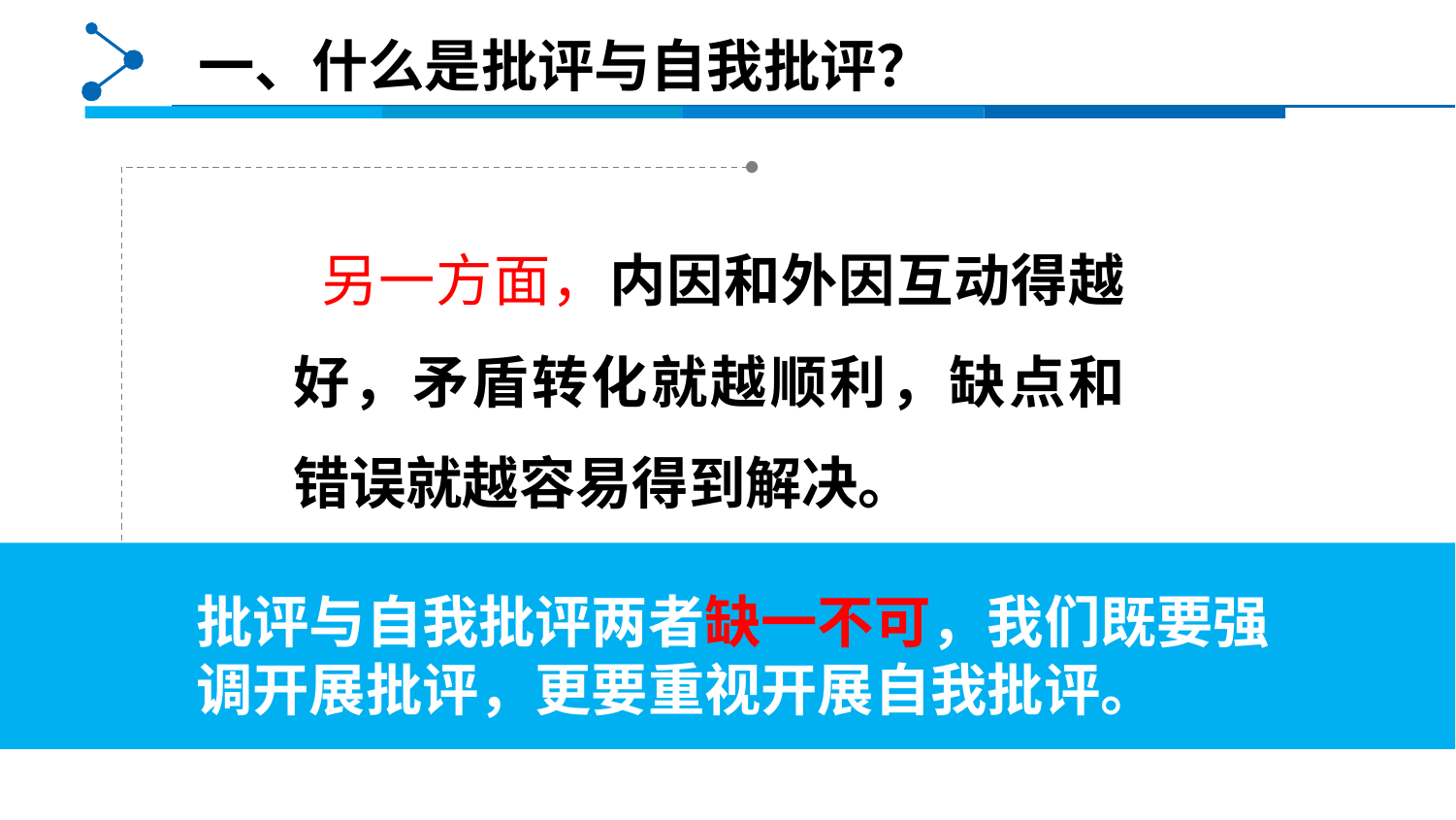

一、什么是批评与自我批评？

 另一方面，内因和外因互动得越好，矛盾转化就越顺利，缺点和错误就越容易得到解决。

批评与自我批评两者缺一不可，我们既要强调开展批评，更要重视开展自我批评。